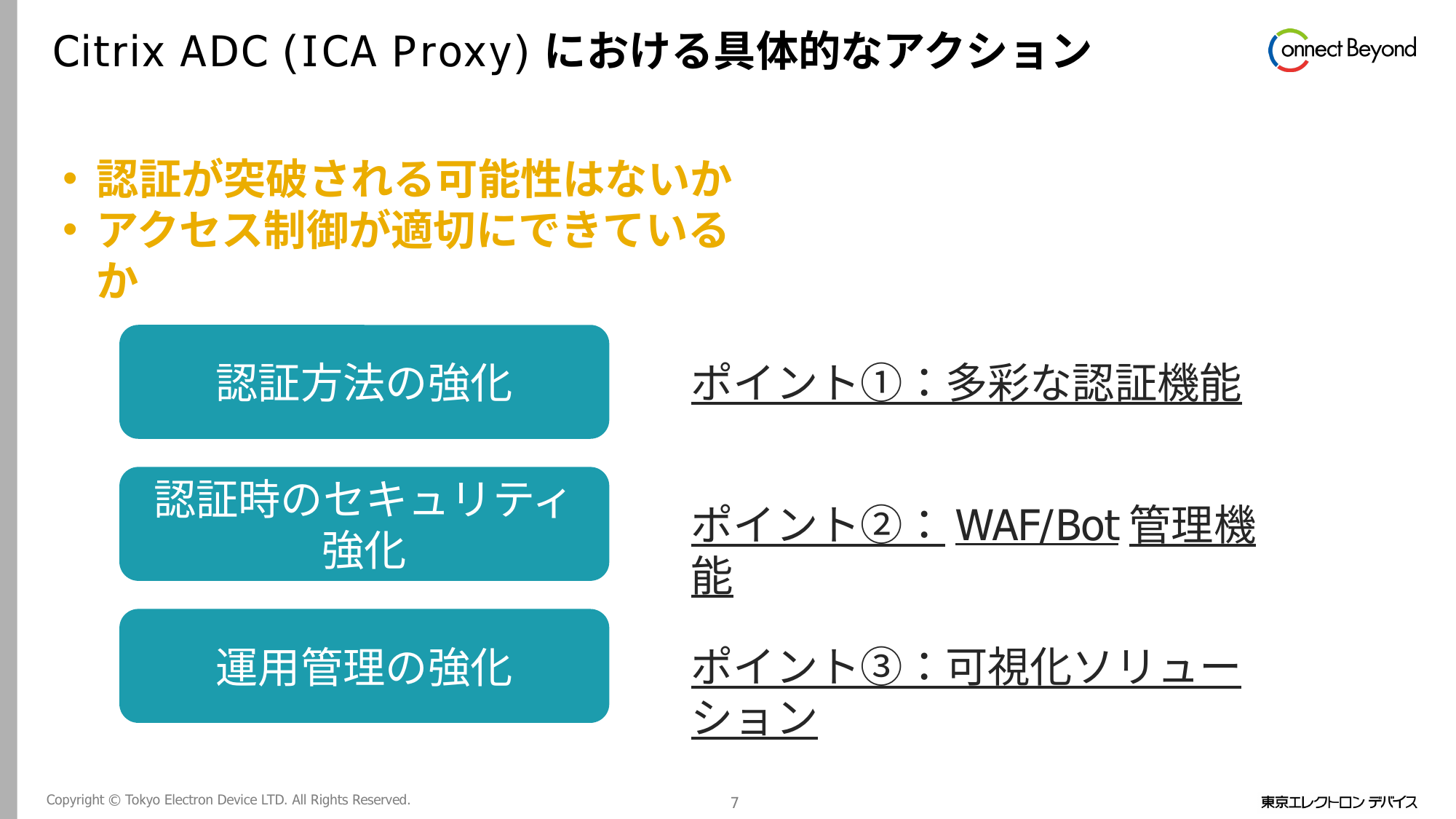

# Citrix ADC (ICA Proxy)における具体的なアクション
認証が突破される可能性はないか
アクセス制御が適切にできているか
認証方法の強化
ポイント①：多彩な認証機能
認証時のセキュリティ強化
ポイント②：WAF/Bot管理機能
運用管理の強化
ポイント③：可視化ソリューション